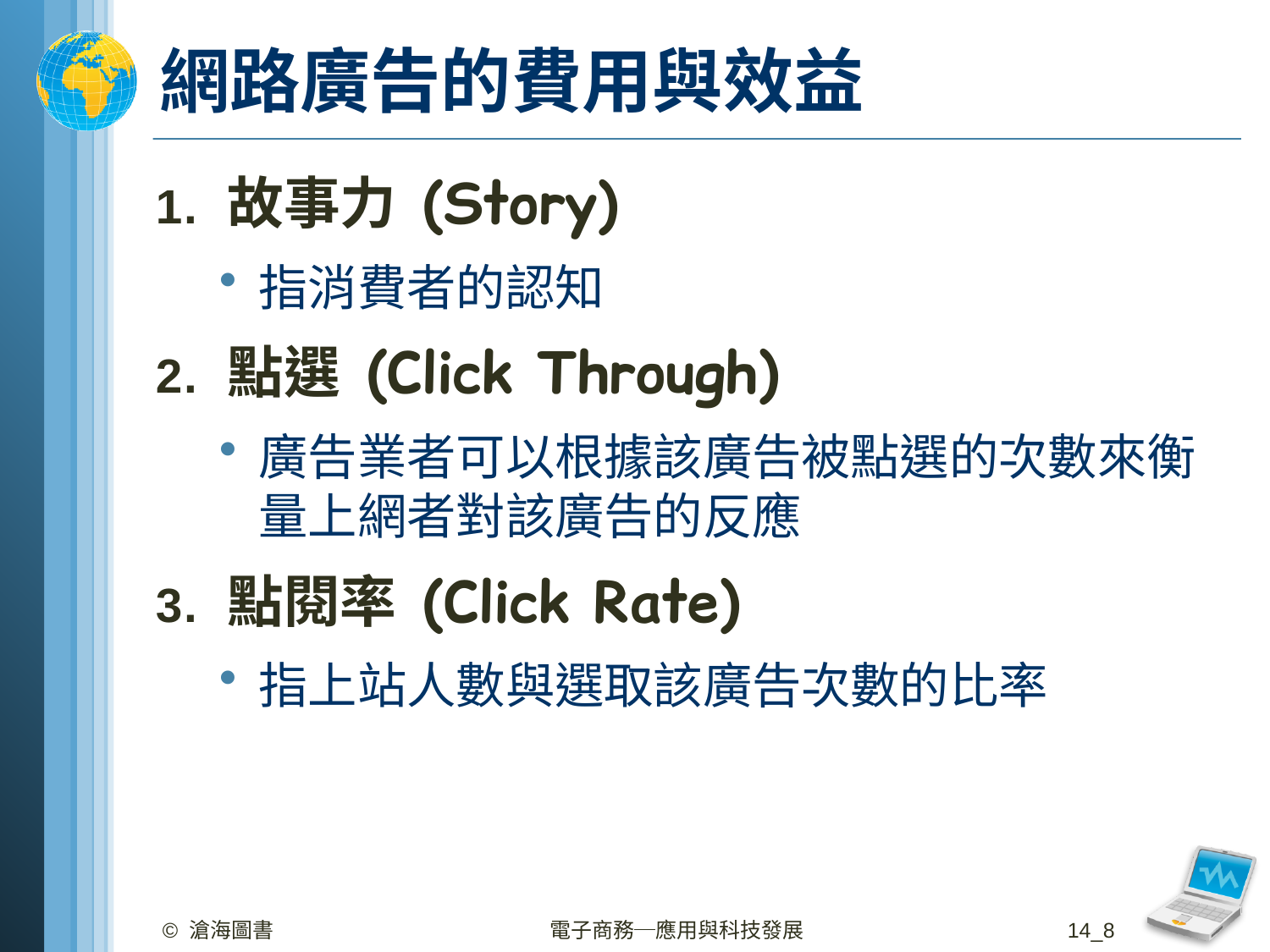

# 網路廣告的費用與效益
故事力 (Story)
指消費者的認知
點選 (Click Through)
廣告業者可以根據該廣告被點選的次數來衡量上網者對該廣告的反應
點閱率 (Click Rate)
指上站人數與選取該廣告次數的比率
© 滄海圖書
電子商務─應用與科技發展
14_8